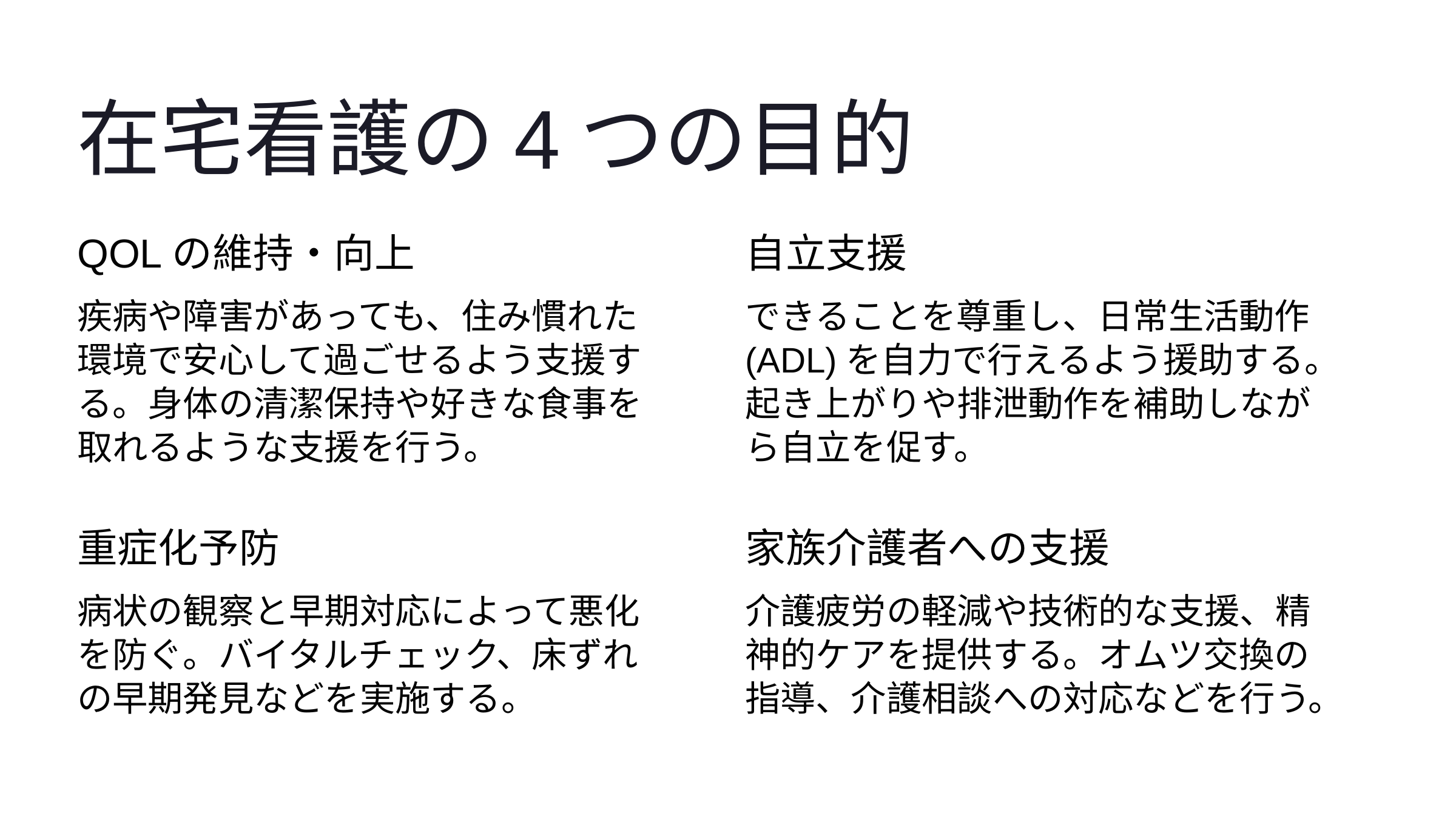

在宅看護の4つの目的
QOLの維持・向上
自立支援
疾病や障害があっても、住み慣れた環境で安心して過ごせるよう支援する。身体の清潔保持や好きな食事を取れるような支援を行う。
できることを尊重し、日常生活動作(ADL)を自力で行えるよう援助する。起き上がりや排泄動作を補助しながら自立を促す。
重症化予防
家族介護者への支援
病状の観察と早期対応によって悪化を防ぐ。バイタルチェック、床ずれの早期発見などを実施する。
介護疲労の軽減や技術的な支援、精神的ケアを提供する。オムツ交換の指導、介護相談への対応などを行う。